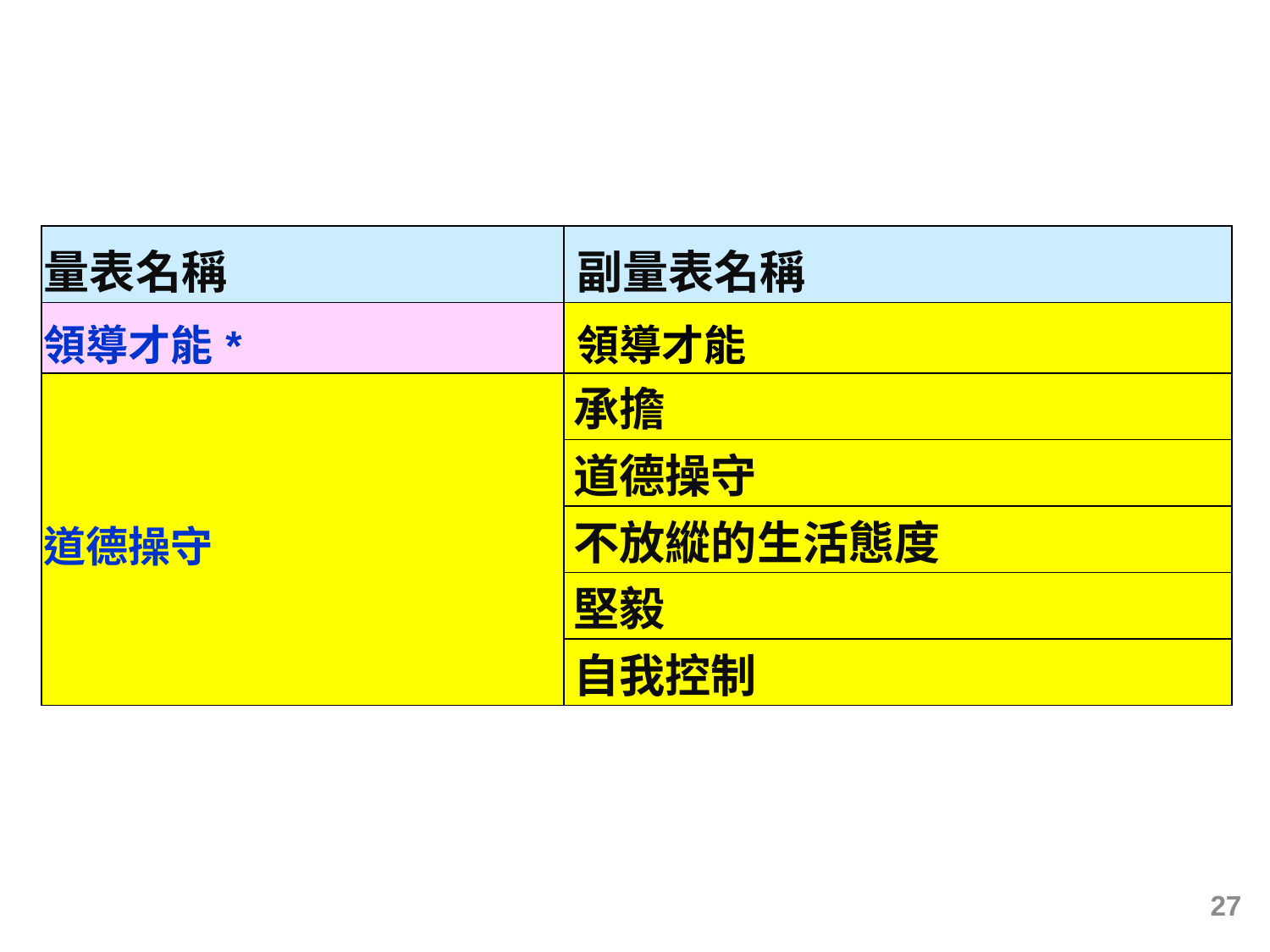

量表與副量表: 中學
| 量表名稱 | 副量表名稱 |
| --- | --- |
| 領導才能\* | 領導才能 |
| 道德操守 | 承擔 |
|  | 道德操守 |
|  | 不放縱的生活態度 |
|  | 堅毅 |
|  | 自我控制 |
27